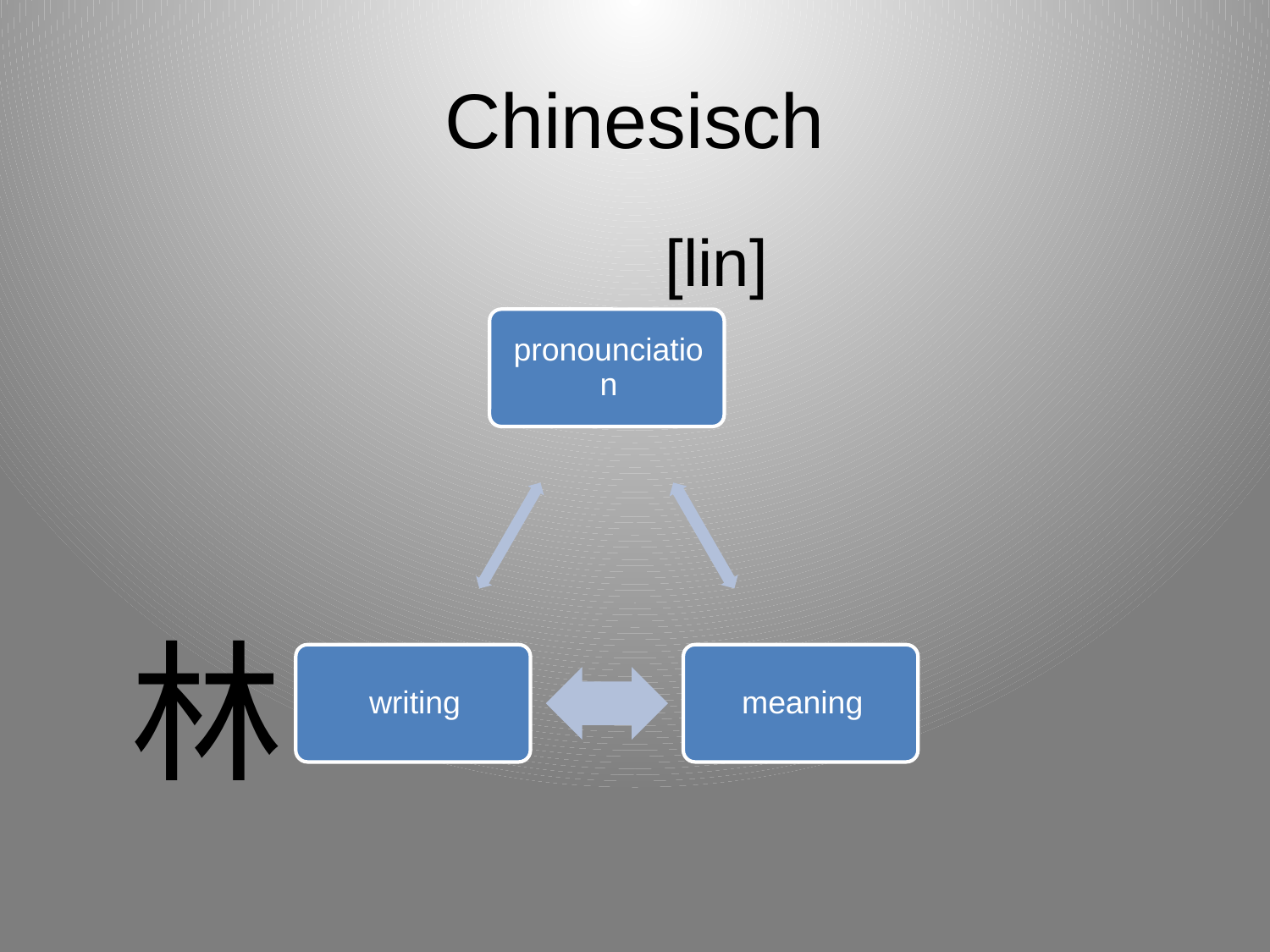

# Chinesisch
                             [lin]

林
pronounciation

meaning

writing